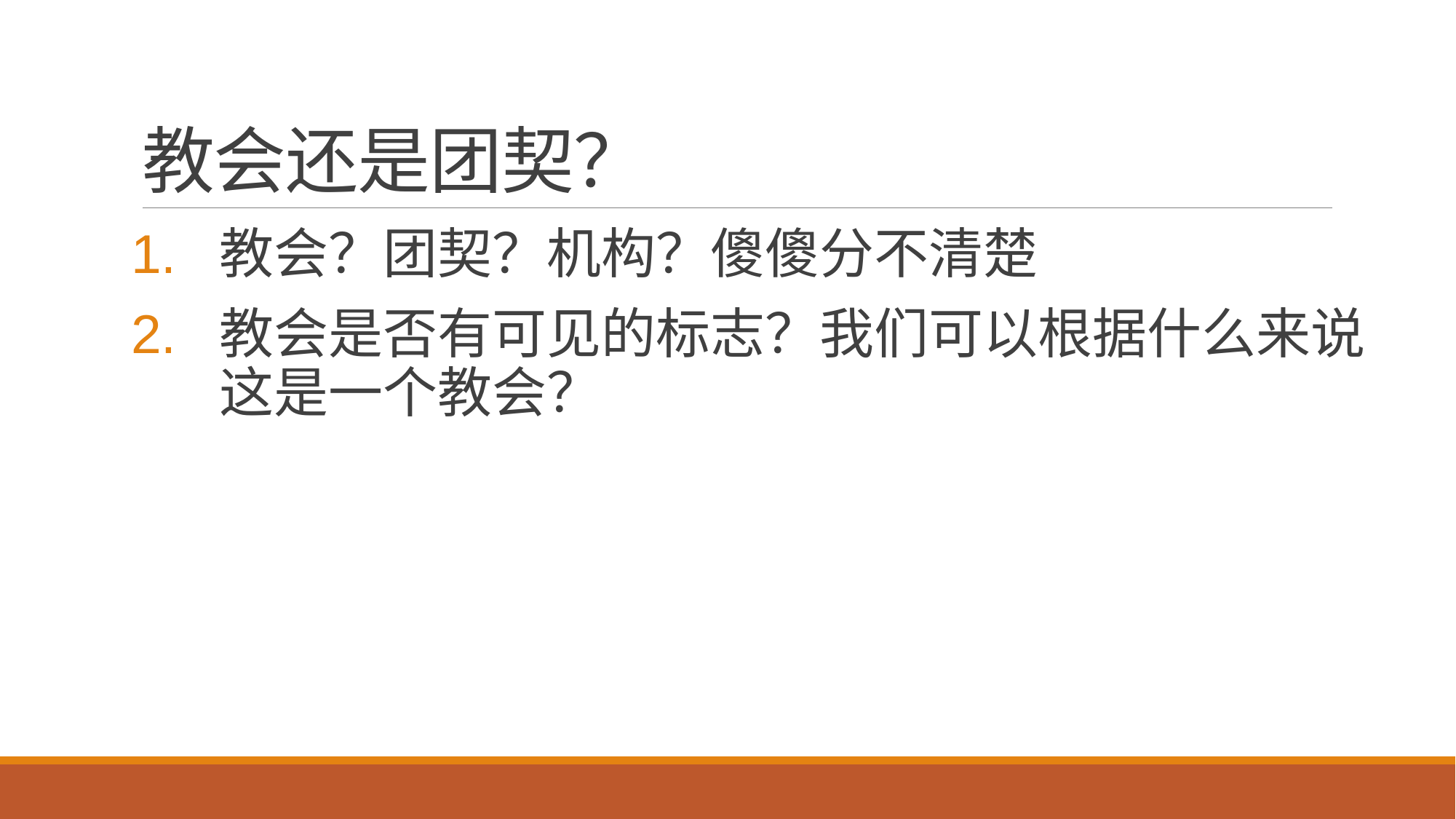

# 教会还是团契？
教会？团契？机构？傻傻分不清楚
教会是否有可见的标志？我们可以根据什么来说这是一个教会？